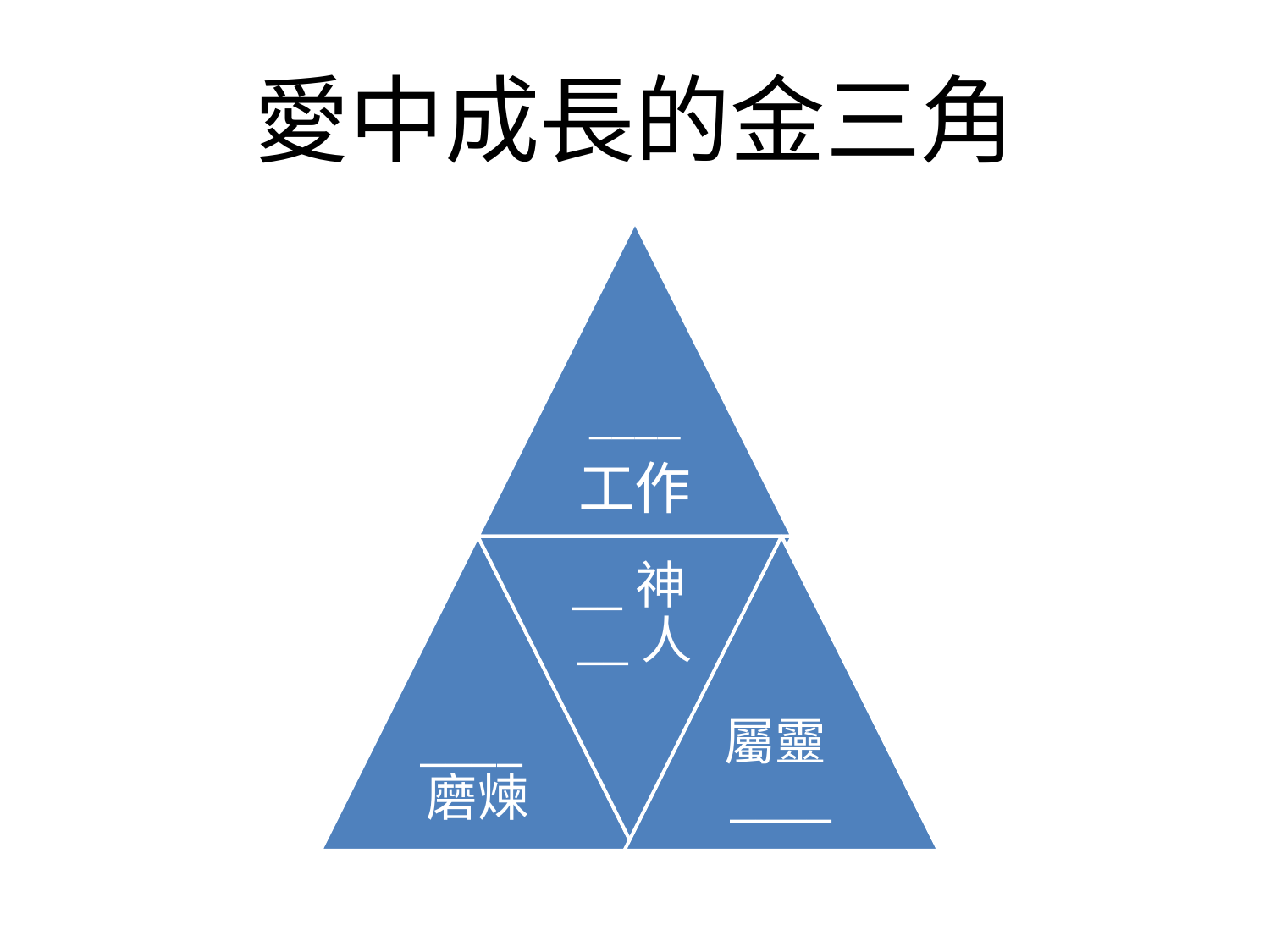

# 愛中成長的金三角
____
工作
____磨煉
__神__人
屬靈____